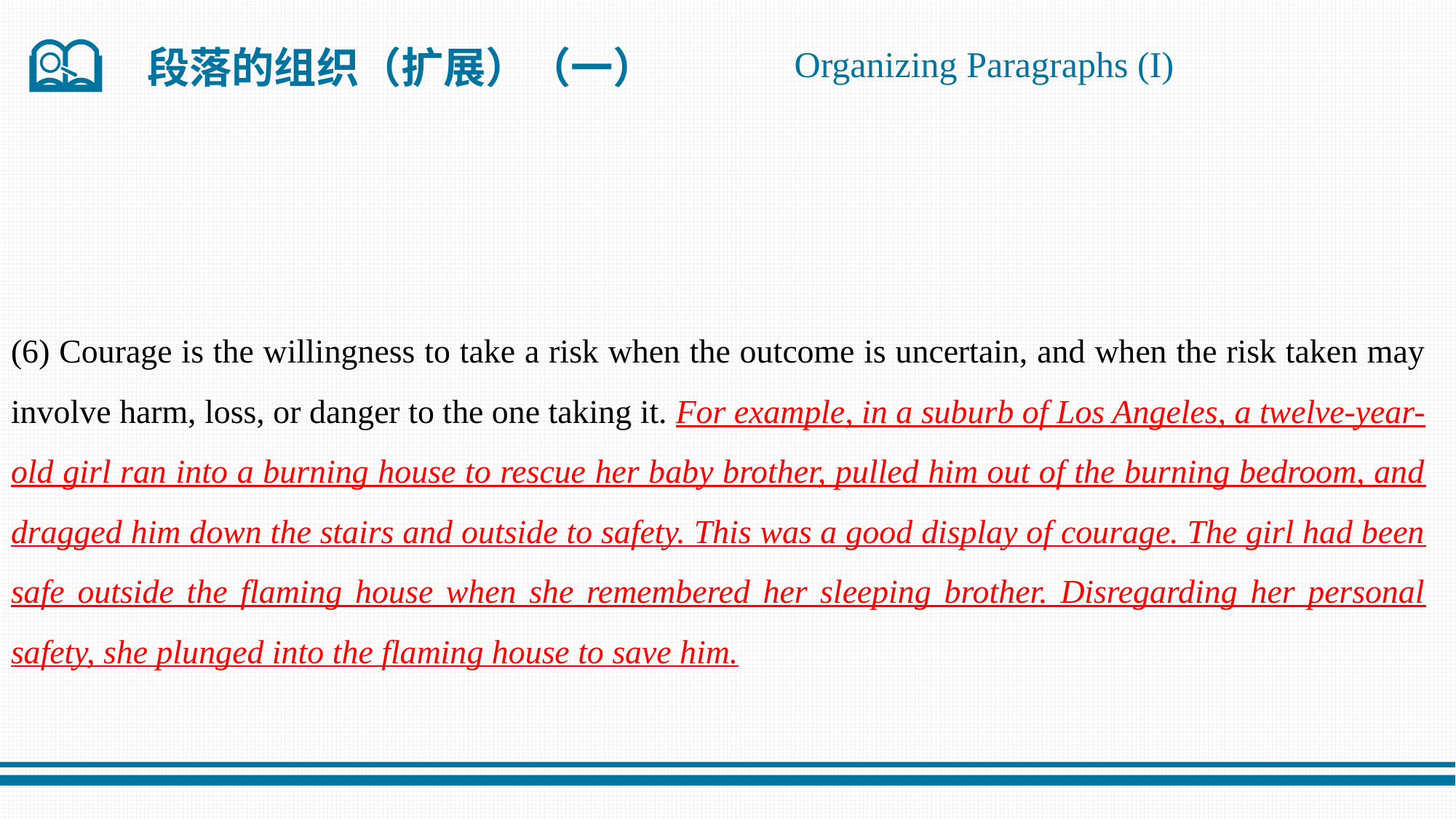

Organizing Paragraphs (I)
段落的组织（扩展）（一）
(6) Courage is the willingness to take a risk when the outcome is uncertain, and when the risk taken may involve harm, loss, or danger to the one taking it. For example, in a suburb of Los Angeles, a twelve-year-old girl ran into a burning house to rescue her baby brother, pulled him out of the burning bedroom, and dragged him down the stairs and outside to safety. This was a good display of courage. The girl had been safe outside the flaming house when she remembered her sleeping brother. Disregarding her personal safety, she plunged into the flaming house to save him.